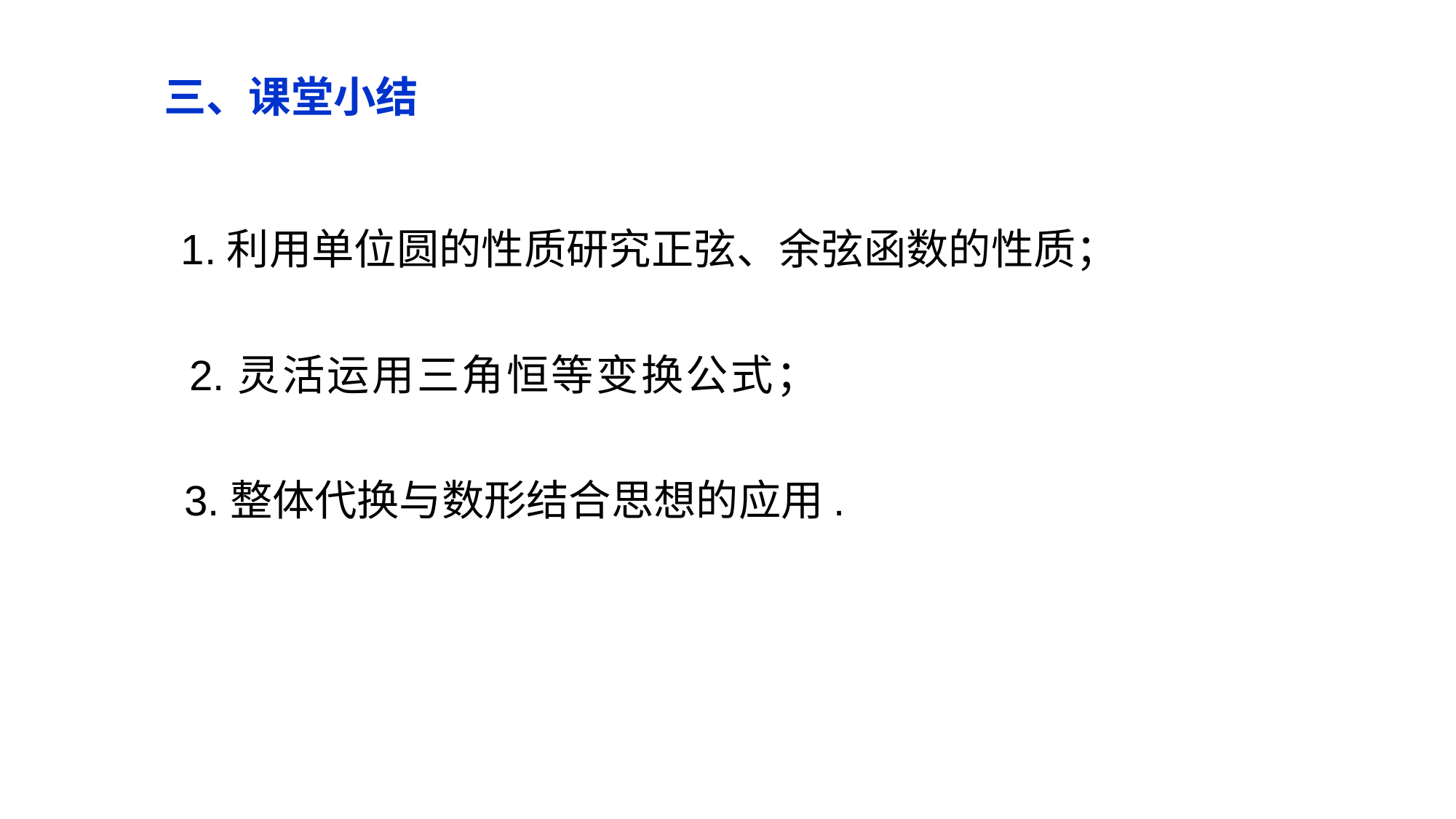

三、课堂小结
1.利用单位圆的性质研究正弦、余弦函数的性质；
2.灵活运用三角恒等变换公式；
3.整体代换与数形结合思想的应用.